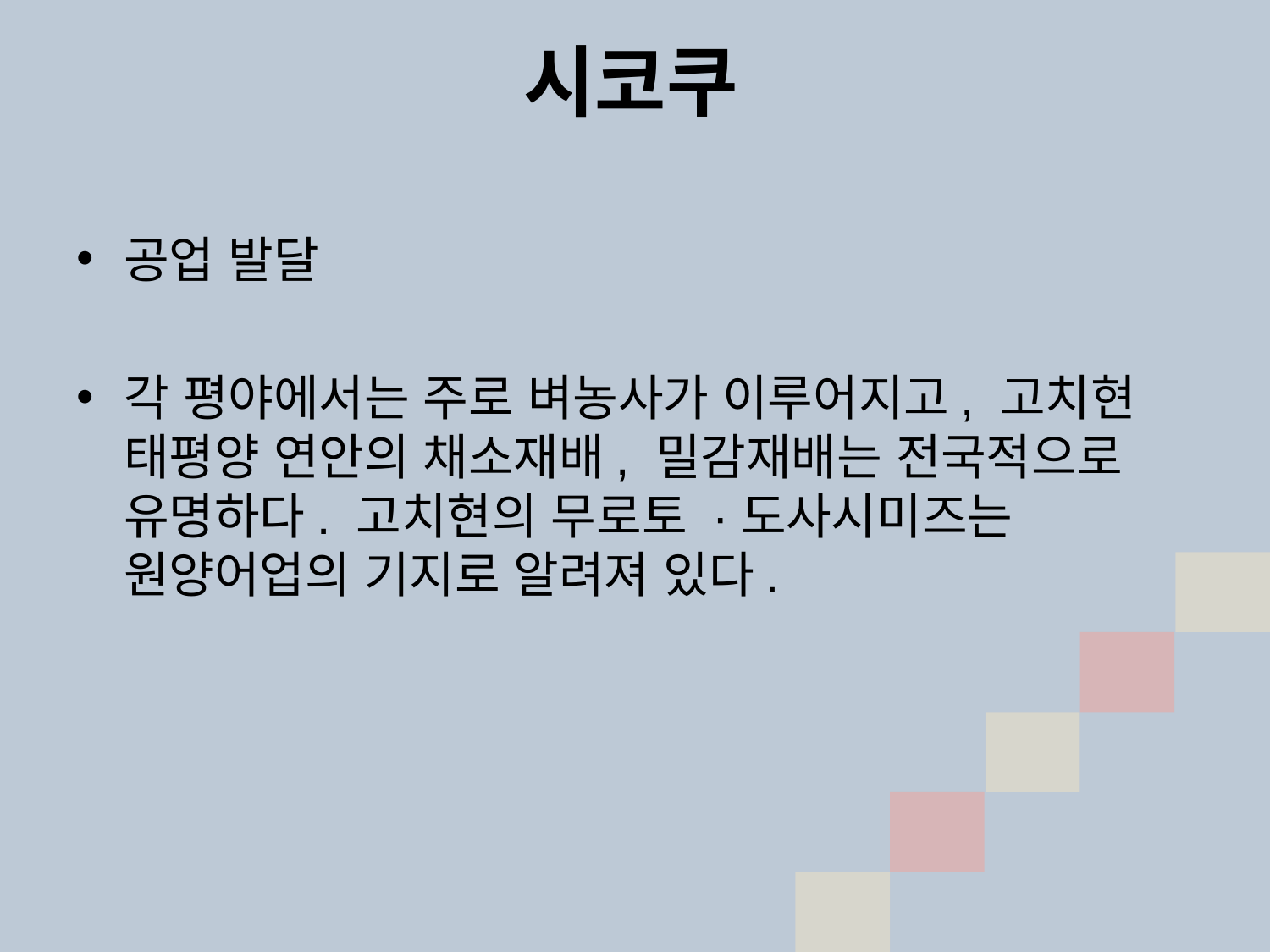

# 시코쿠
공업 발달

각 평야에서는 주로 벼농사가 이루어지고, 고치현 태평양 연안의 채소재배, 밀감재배는 전국적으로 유명하다. 고치현의 무로토 ·도사시미즈는 원양어업의 기지로 알려져 있다.